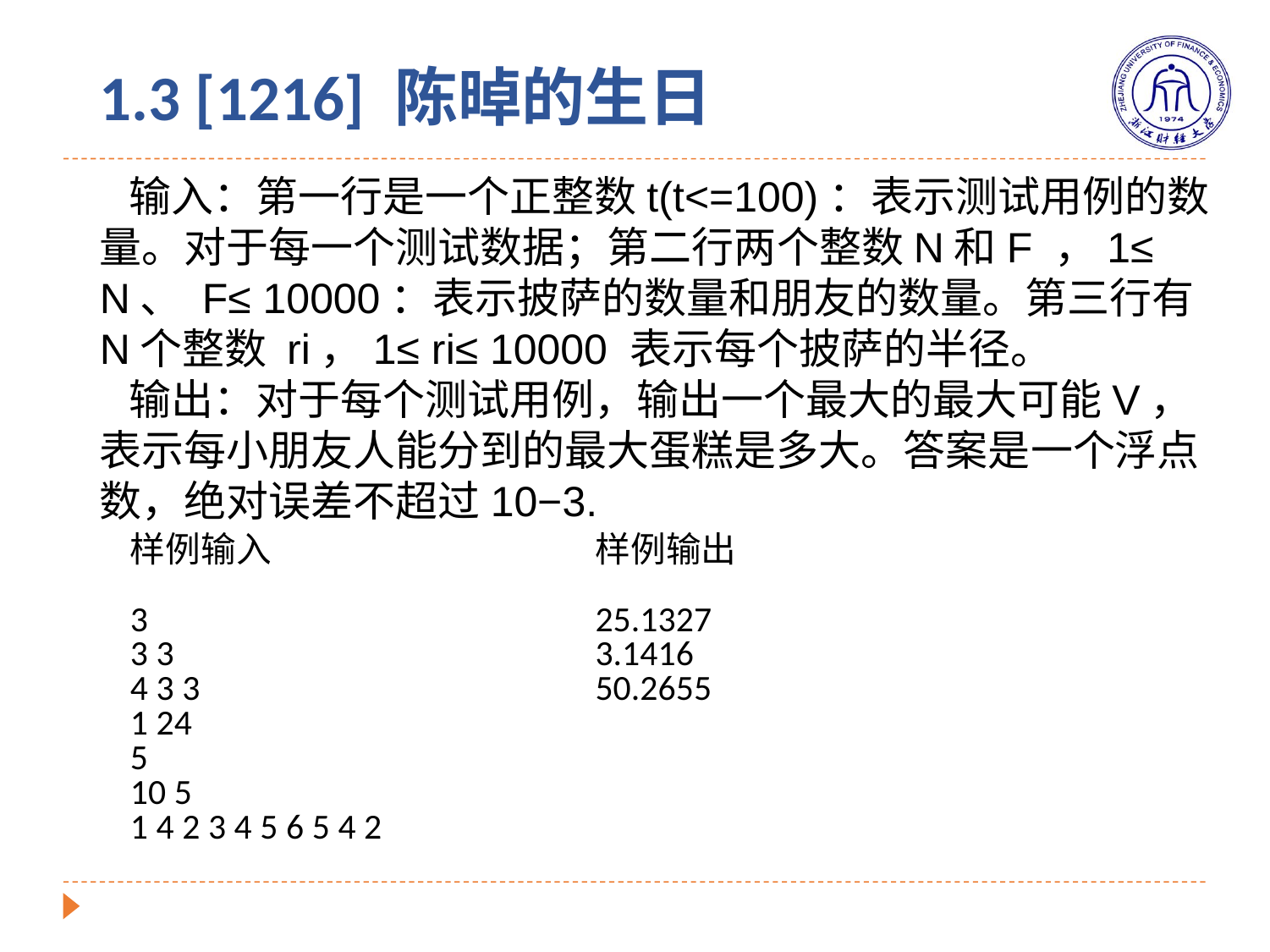

# 1.3 [1216] 陈晫的生日
  输入：第一行是一个正整数t(t<=100)：表示测试用例的数量。对于每一个测试数据；第二行两个整数N和F ，1≤ N、 F≤ 10000：表示披萨的数量和朋友的数量。第三行有N个整数 ri，1≤ ri≤ 10000 表示每个披萨的半径。
  输出：对于每个测试用例，输出一个最大的最大可能V，表示每小朋友人能分到的最大蛋糕是多大。答案是一个浮点数，绝对误差不超过10−3.
样例输入

3
3 3
4 3 3
1 24
5
10 5
1 4 2 3 4 5 6 5 4 2
样例输出

25.1327
3.1416
50.2655
66